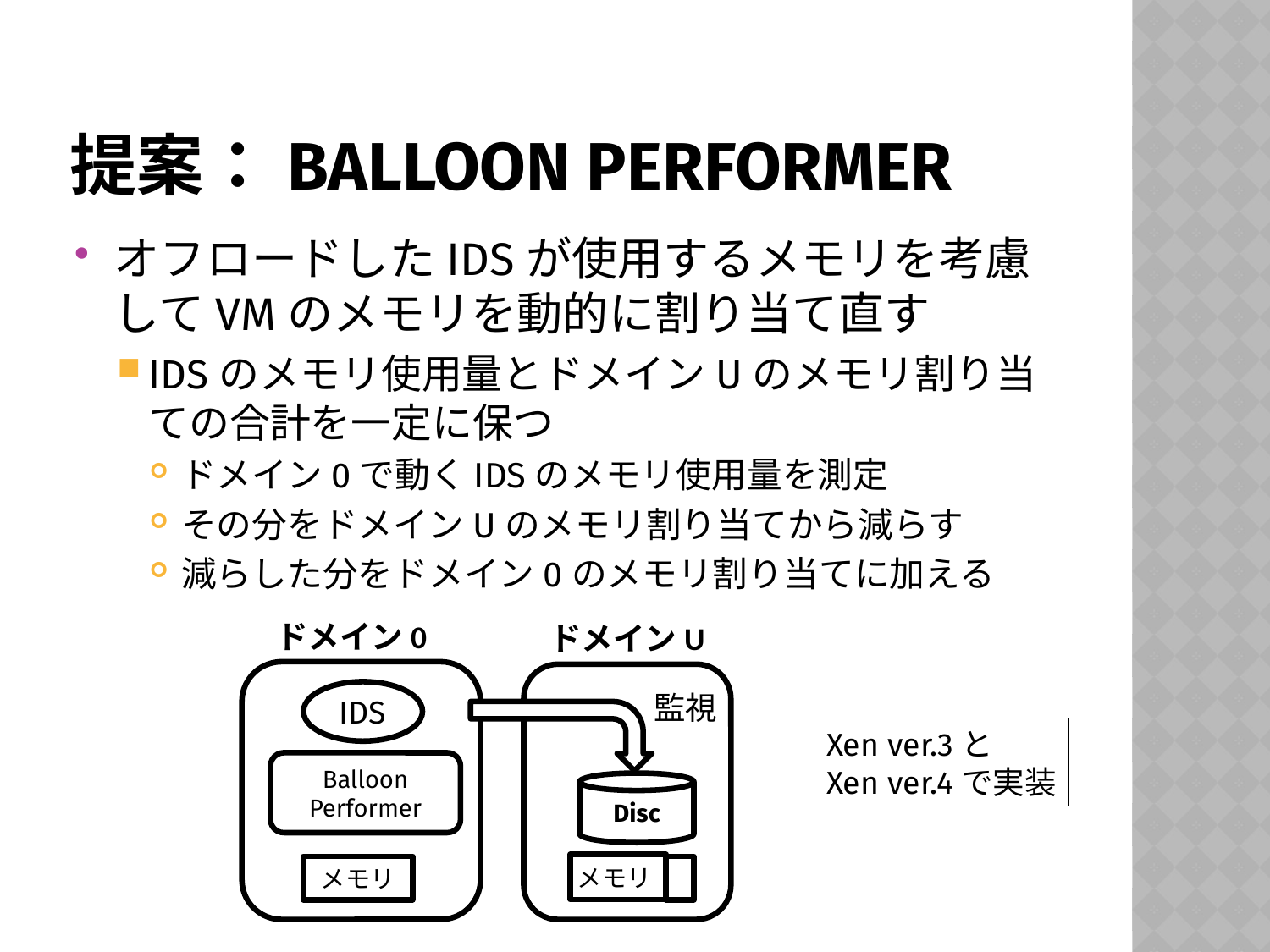

# 提案：Balloon Performer
オフロードしたIDSが使用するメモリを考慮してVMのメモリを動的に割り当て直す
IDSのメモリ使用量とドメインUのメモリ割り当ての合計を一定に保つ
ドメイン0で動くIDSのメモリ使用量を測定
その分をドメインUのメモリ割り当てから減らす
減らした分をドメイン0のメモリ割り当てに加える

ドメイン0
ドメインU

IDS
監視
Xen ver.3と
Xen ver.4で実装
Balloon Performer
Balloon Performer

Disc

メモリ
メモリ